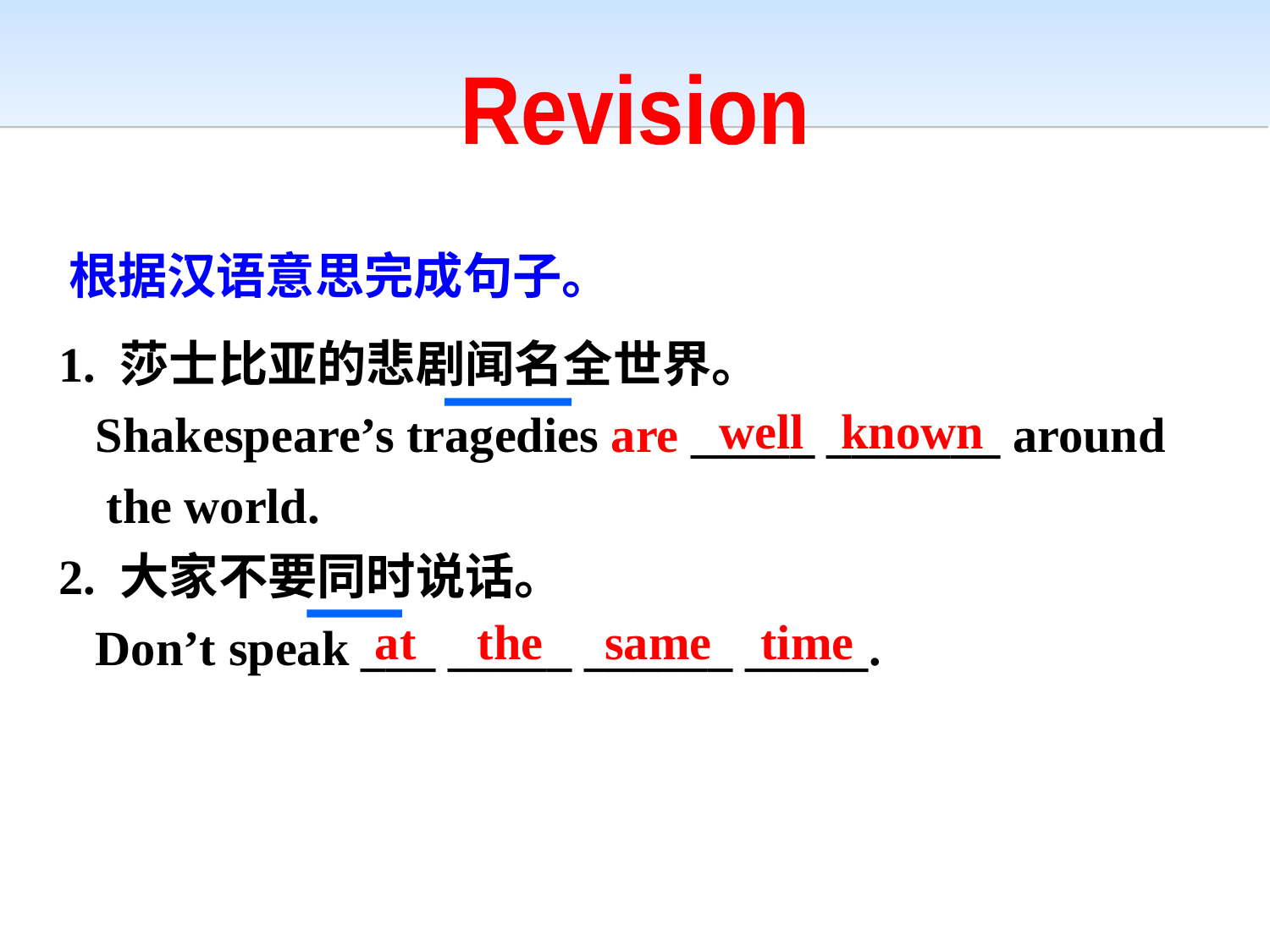

Revision
根据汉语意思完成句子。
1. 莎士比亚的悲剧闻名全世界。
   Shakespeare’s tragedies are _____ _______ around the world.
2. 大家不要同时说话。
   Don’t speak ___ _____ ______ _____.
well   known

at     the     same    time